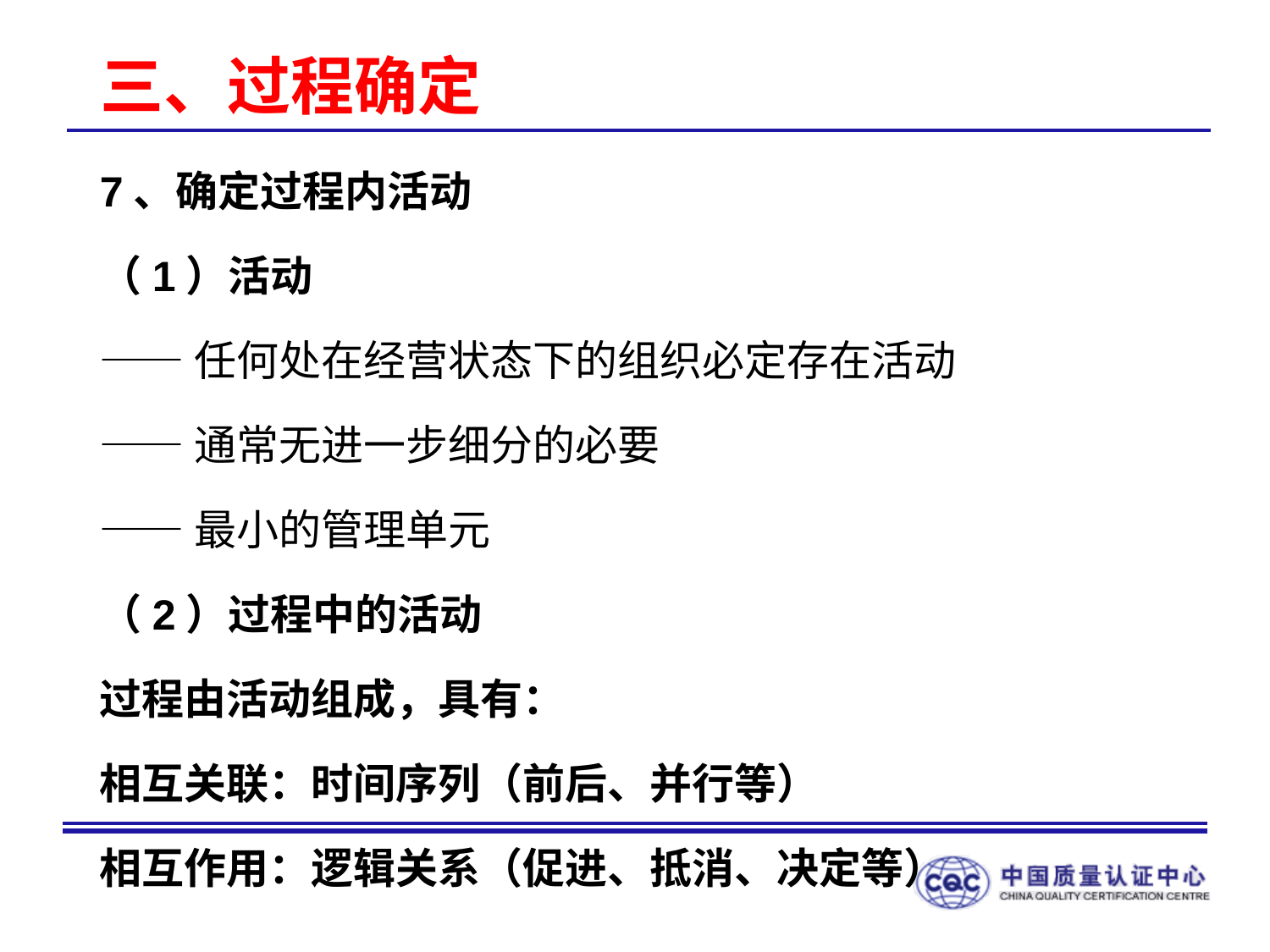

# 三、过程确定
7、确定过程内活动
（1）活动
——任何处在经营状态下的组织必定存在活动
——通常无进一步细分的必要
——最小的管理单元
（2）过程中的活动
过程由活动组成，具有：
相互关联：时间序列（前后、并行等）
相互作用：逻辑关系（促进、抵消、决定等）